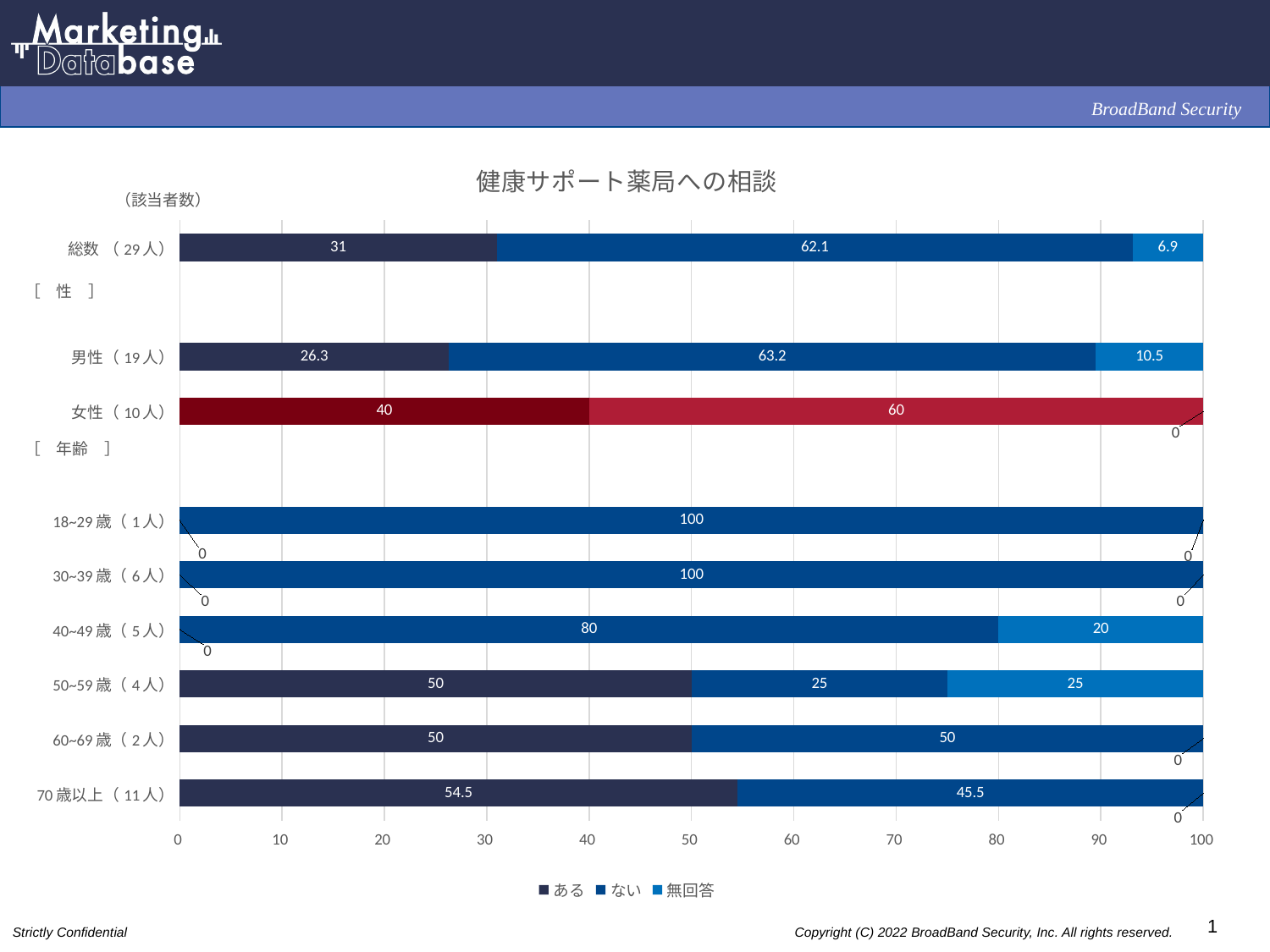

### Chart: 健康サポート薬局への相談

| Category | ある | ない | 無回答 |
|---|---|---|---|
| 総数 （29人） | 31.0 | 62.1 | 6.9 |
|  | None | None | None |
| 男性（19人） | 26.3 | 63.2 | 10.5 |
| 女性（10人） | 40.0 | 60.0 | 0.0 |
|  | None | None | None |
| 18~29歳（1人） | 0.0 | 100.0 | 0.0 |
| 30~39歳（6人） | 0.0 | 100.0 | 0.0 |
| 40~49歳（5人） | 0.0 | 80.0 | 20.0 |
| 50~59歳（4人） | 50.0 | 25.0 | 25.0 |
| 60~69歳（2人） | 50.0 | 50.0 | 0.0 |
| 70歳以上（11人） | 54.5 | 45.5 | 0.0 |